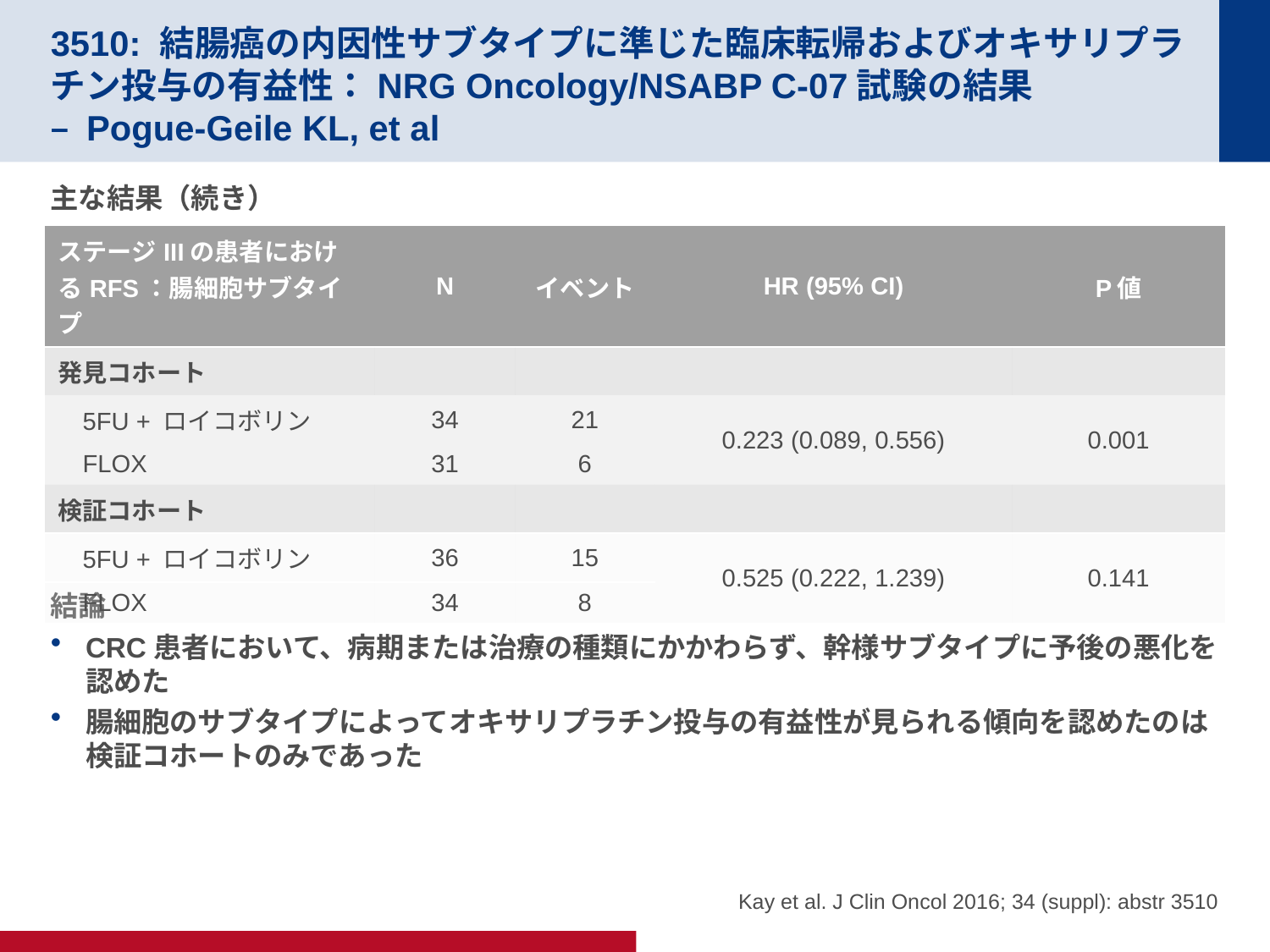

# 3510: 結腸癌の内因性サブタイプに準じた臨床転帰およびオキサリプラチン投与の有益性：NRG Oncology/NSABP C-07試験の結果 – Pogue-Geile KL, et al
主な結果（続き）

結論
CRC患者において、病期または治療の種類にかかわらず、幹様サブタイプに予後の悪化を認めた
腸細胞のサブタイプによってオキサリプラチン投与の有益性が見られる傾向を認めたのは検証コホートのみであった
| ステージIIIの患者におけるRFS：腸細胞サブタイプ | N | イベント | HR (95% CI) | P値 |
| --- | --- | --- | --- | --- |
| 発見コホート |  |  |  |  |
| 5FU + ロイコボリン | 34 | 21 | 0.223 (0.089, 0.556) | 0.001 |
| FLOX | 31 | 6 |  |  |
| 検証コホート |  |  |  |  |
| 5FU + ロイコボリン | 36 | 15 | 0.525 (0.222, 1.239) | 0.141 |
| FLOX | 34 | 8 |  |  |
Kay et al. J Clin Oncol 2016; 34 (suppl): abstr 3510